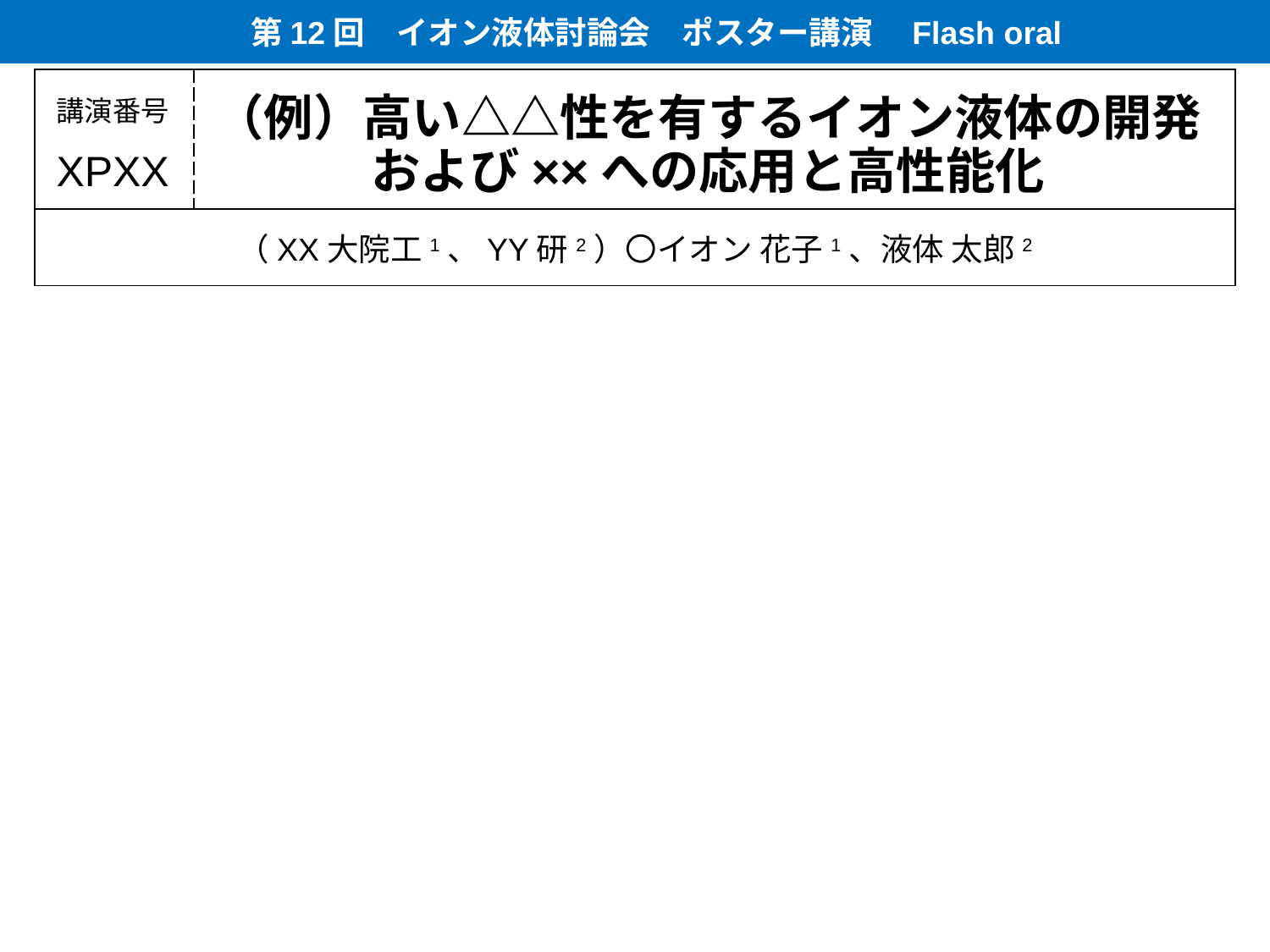

第12回　イオン液体討論会　ポスター講演　Flash oral
# （例）高い△△性を有するイオン液体の開発および××への応用と高性能化
|  |  |
| --- | --- |
|  |  |
講演番号
XPXX
（XX大院工1、YY研2）〇イオン 花子1、液体 太郎2